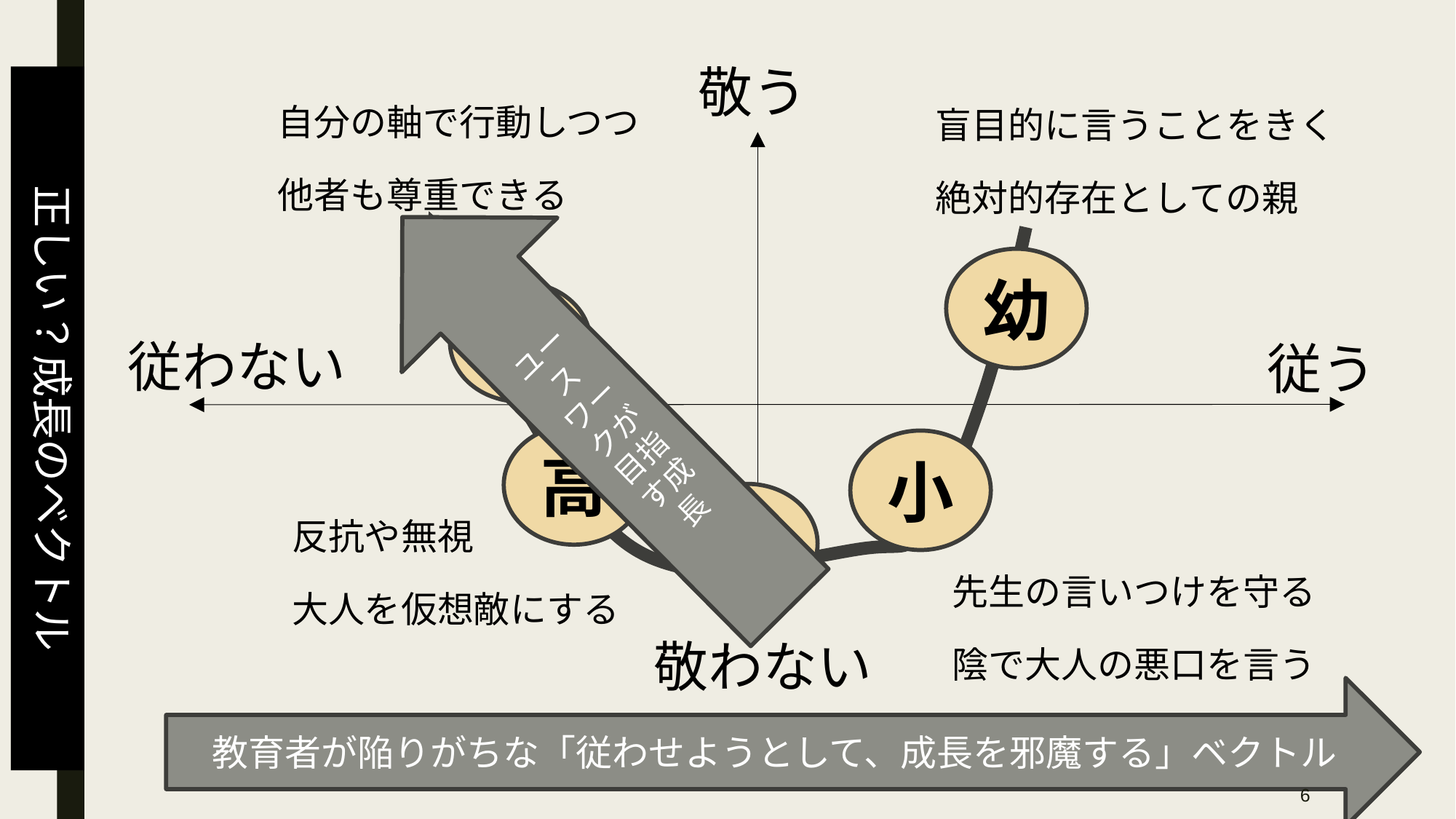

敬う
正しい？成長のベクトル
自分の軸で行動しつつ
他者も尊重できる
盲目的に言うことをきく
絶対的存在としての親
ユースワークが
目指す成長

幼
大
従わない
従う
高
小
中
反抗や無視
大人を仮想敵にする
先生の言いつけを守る
陰で大人の悪口を言う
敬わない
教育者が陥りがちな「従わせようとして、成長を邪魔する」ベクトル
6